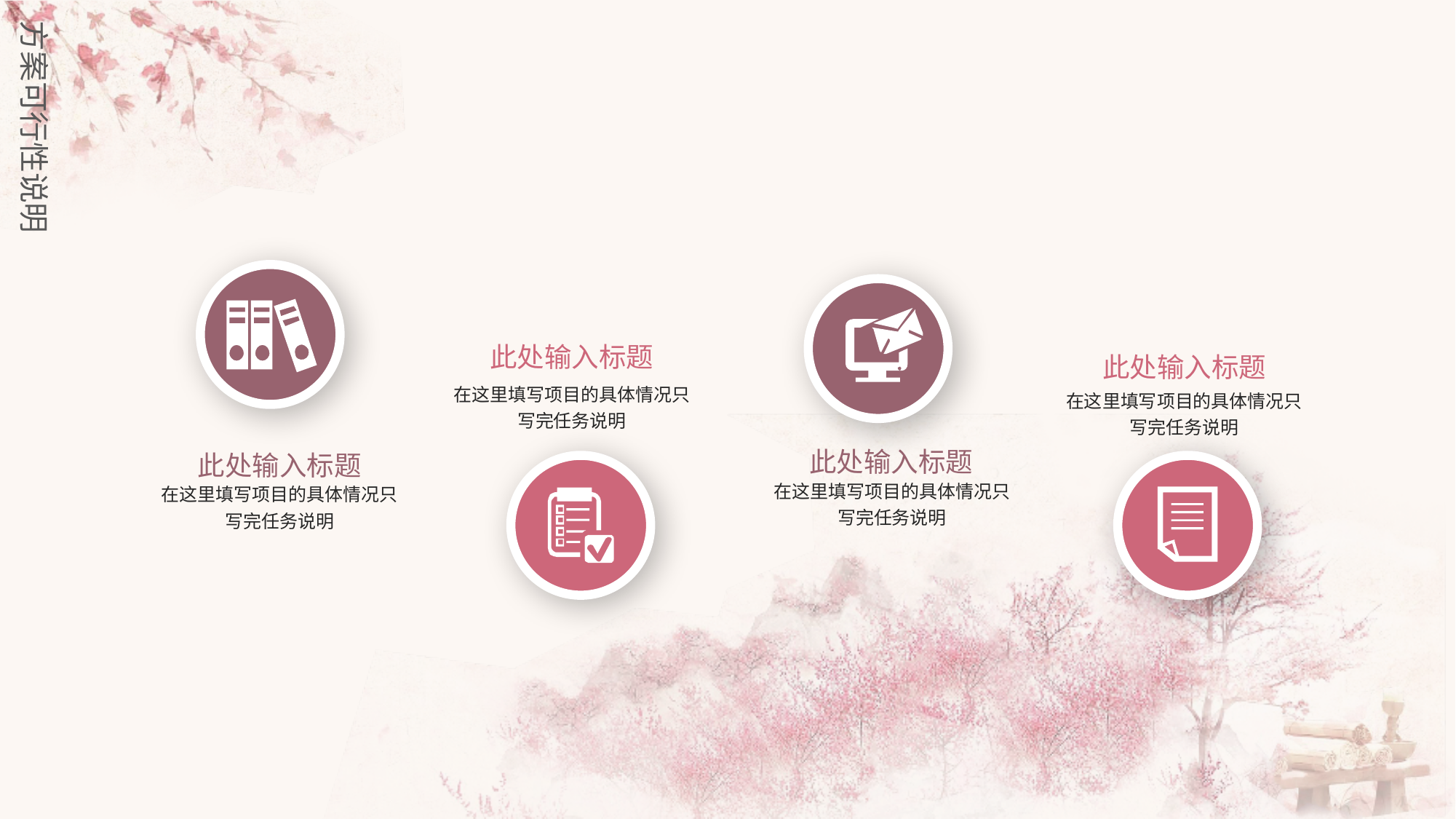

方案可行性说明

此处输入标题
在这里填写项目的具体情况只写完任务说明
此处输入标题
在这里填写项目的具体情况只写完任务说明
此处输入标题
在这里填写项目的具体情况只写完任务说明
此处输入标题
在这里填写项目的具体情况只写完任务说明